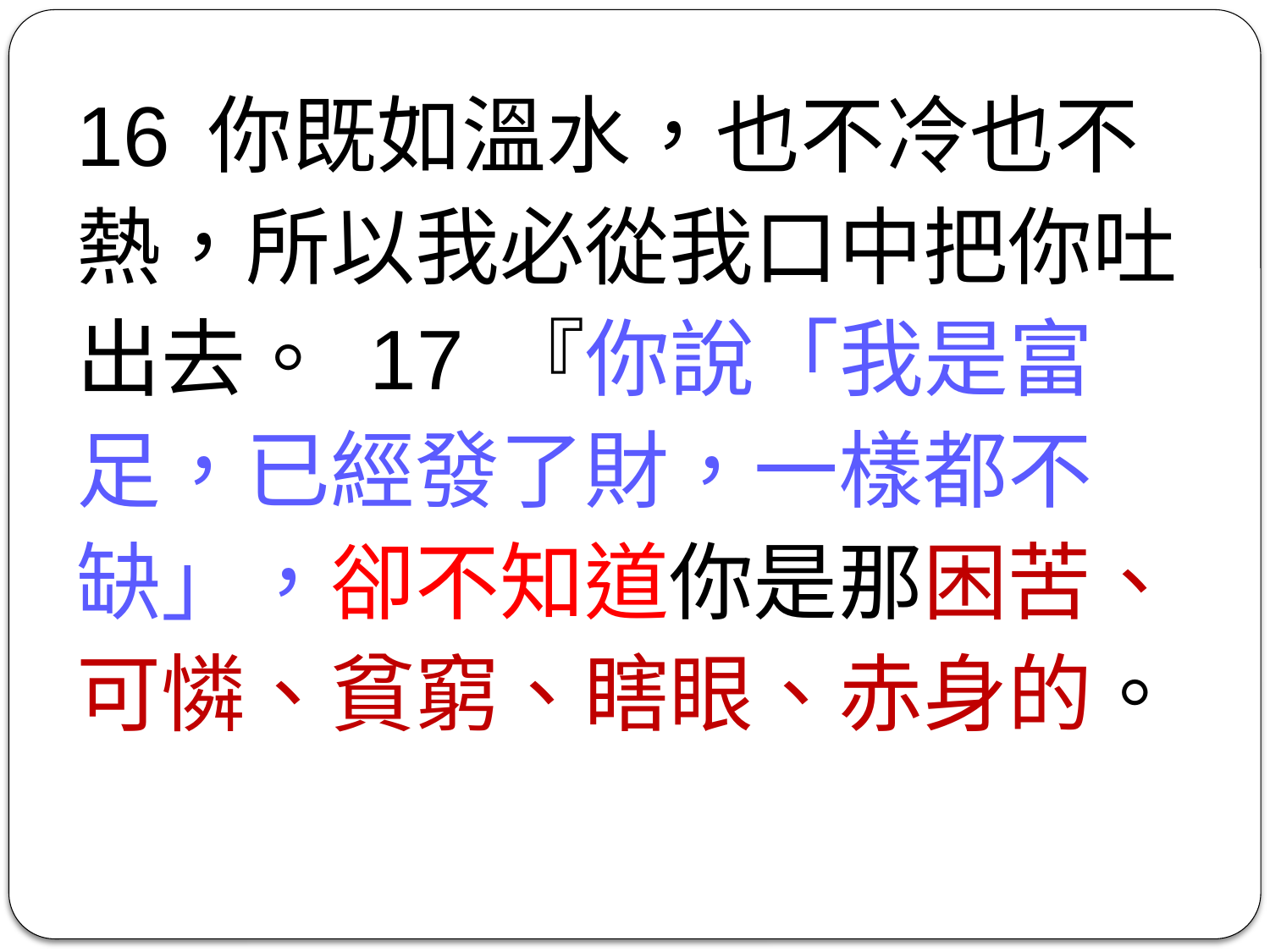

16 你既如溫水，也不冷也不熱，所以我必從我口中把你吐出去。 17 『你說「我是富足，已經發了財，一樣都不缺」，卻不知道你是那困苦、可憐、貧窮、瞎眼、赤身的。